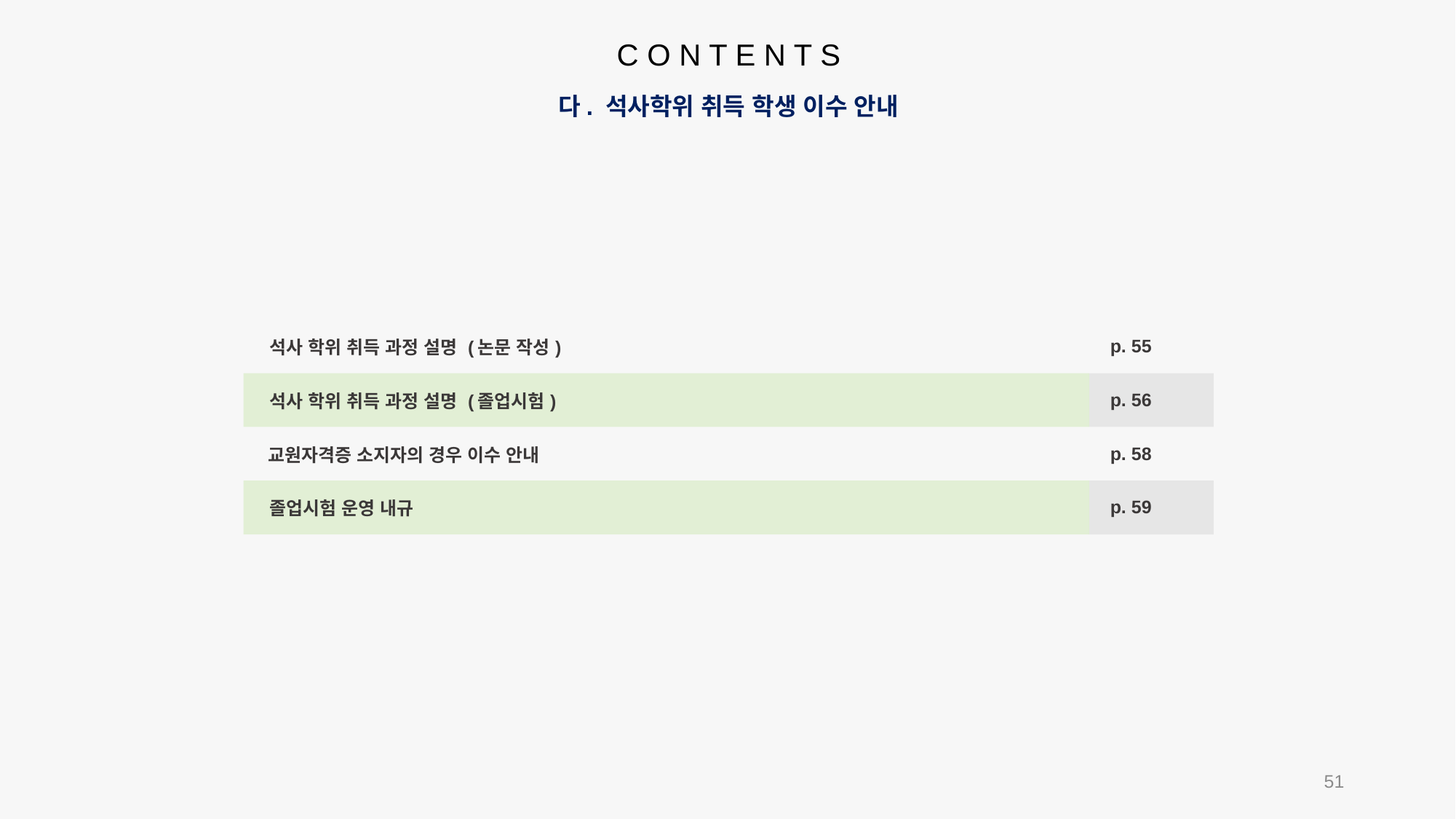

C O N T E N T S
다. 석사학위 취득 학생 이수 안내
| 석사 학위 취득 과정 설명 (논문 작성) | p. 55 |
| --- | --- |
| 석사 학위 취득 과정 설명 (졸업시험) | p. 56 |
| 교원자격증 소지자의 경우 이수 안내 | p. 58 |
| 졸업시험 운영 내규 | p. 59 |
51